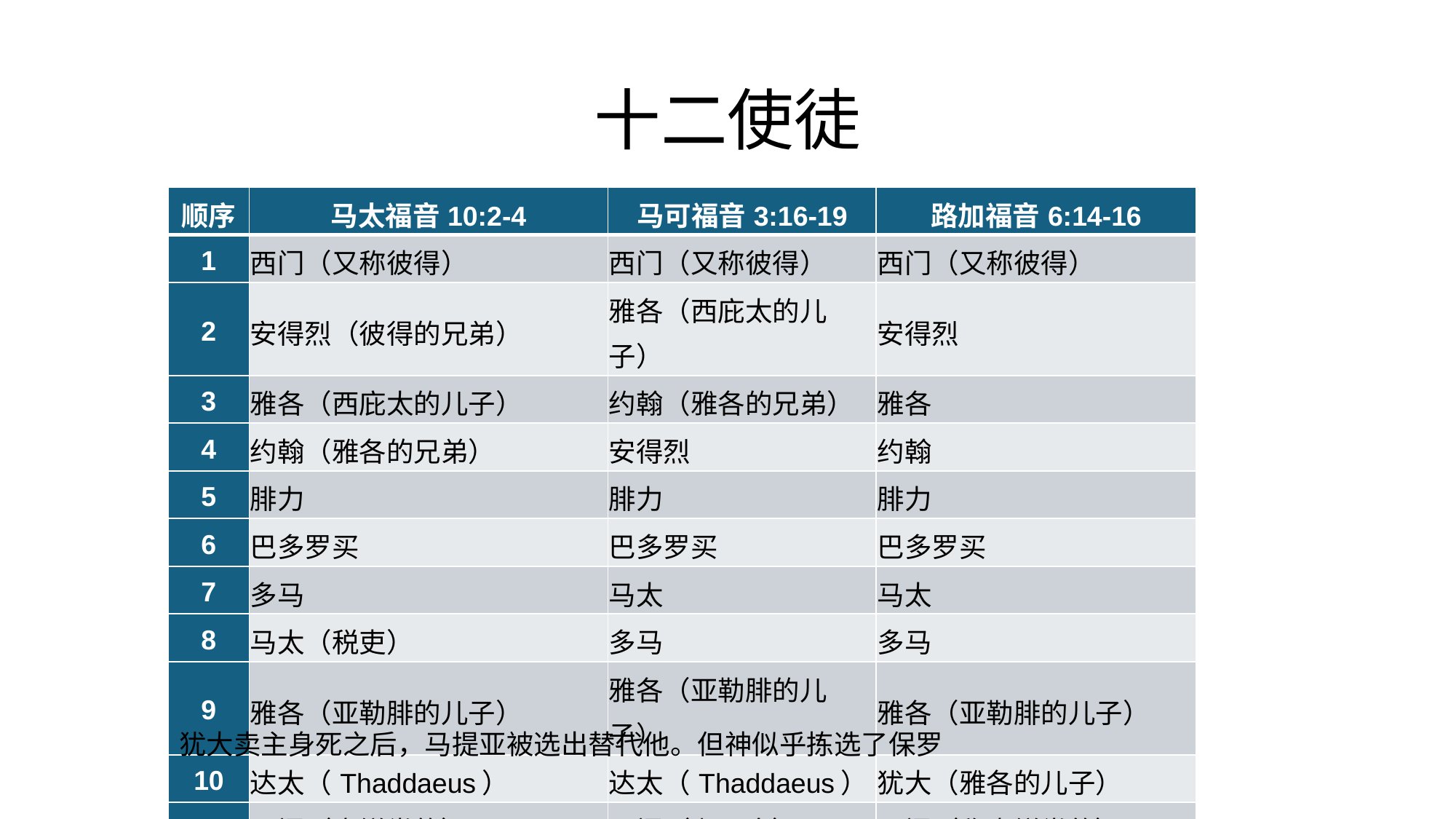

# 十二使徒
| 顺序 | 马太福音10:2-4 | 马可福音3:16-19 | 路加福音6:14-16 |
| --- | --- | --- | --- |
| 1 | 西门（又称彼得） | 西门（又称彼得） | 西门（又称彼得） |
| 2 | 安得烈（彼得的兄弟） | 雅各（西庇太的儿子） | 安得烈 |
| 3 | 雅各（西庇太的儿子） | 约翰（雅各的兄弟） | 雅各 |
| 4 | 约翰（雅各的兄弟） | 安得烈 | 约翰 |
| 5 | 腓力 | 腓力 | 腓力 |
| 6 | 巴多罗买 | 巴多罗买 | 巴多罗买 |
| 7 | 多马 | 马太 | 马太 |
| 8 | 马太（税吏） | 多马 | 多马 |
| 9 | 雅各（亚勒腓的儿子） | 雅各（亚勒腓的儿子） | 雅各（亚勒腓的儿子） |
| 10 | 达太（Thaddaeus） | 达太（Thaddaeus） | 犹大（雅各的儿子） |
| 11 | 西门（奋锐党的） | 西门（迦那人） | 西门（称奋锐党的） |
| 12 | 加略人犹大（后出卖耶稣） | 加略人犹大 | 犹大（加略人，成了叛徒） |
犹大卖主身死之后，马提亚被选出替代他。但神似乎拣选了保罗